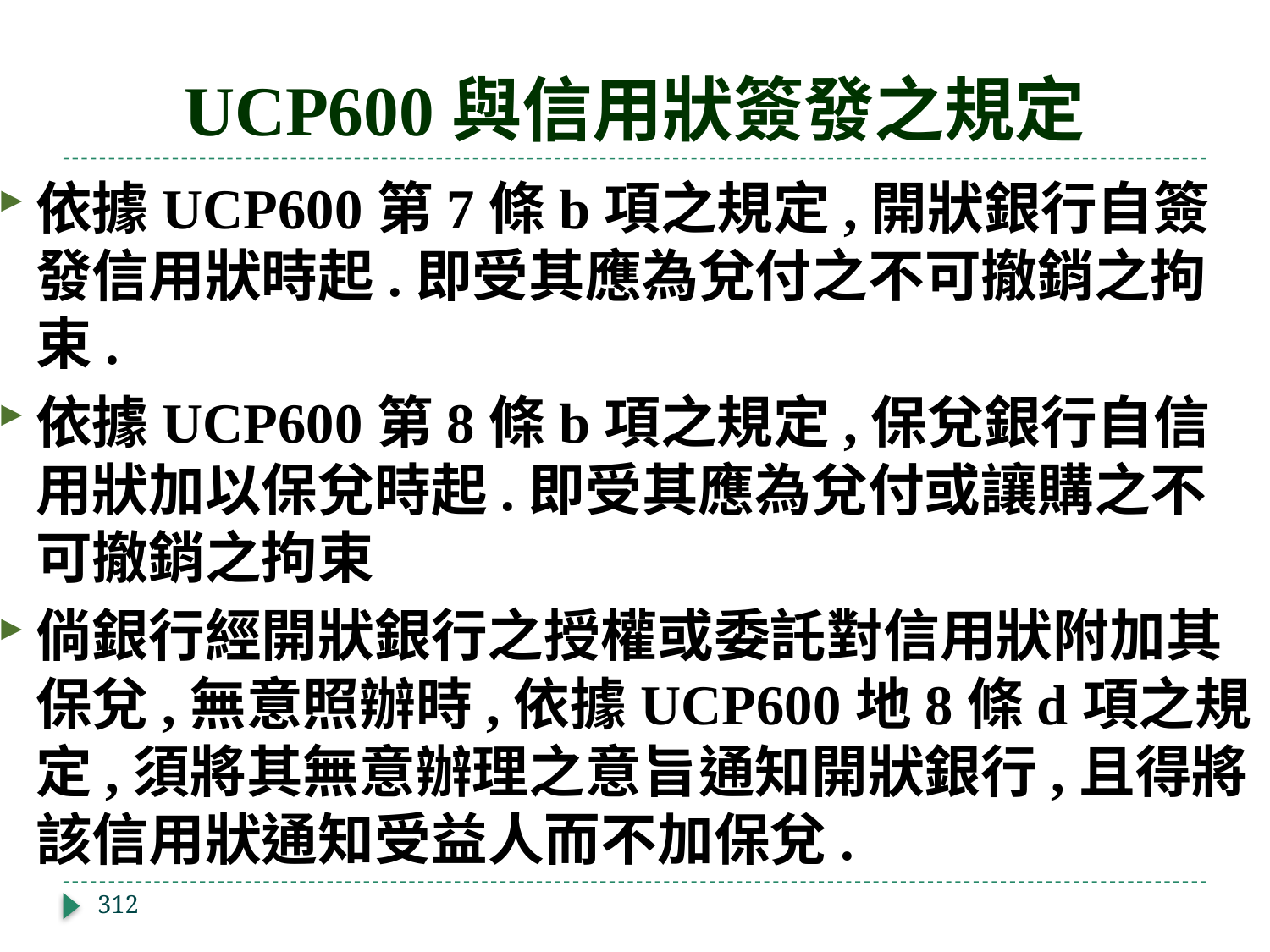

# UCP600與信用狀簽發之規定
依據UCP600第7條b項之規定,開狀銀行自簽發信用狀時起.即受其應為兌付之不可撤銷之拘束.
依據UCP600第8條b項之規定,保兌銀行自信用狀加以保兌時起.即受其應為兌付或讓購之不可撤銷之拘束
倘銀行經開狀銀行之授權或委託對信用狀附加其保兌,無意照辦時,依據UCP600地8條d項之規定,須將其無意辦理之意旨通知開狀銀行,且得將該信用狀通知受益人而不加保兌.
312